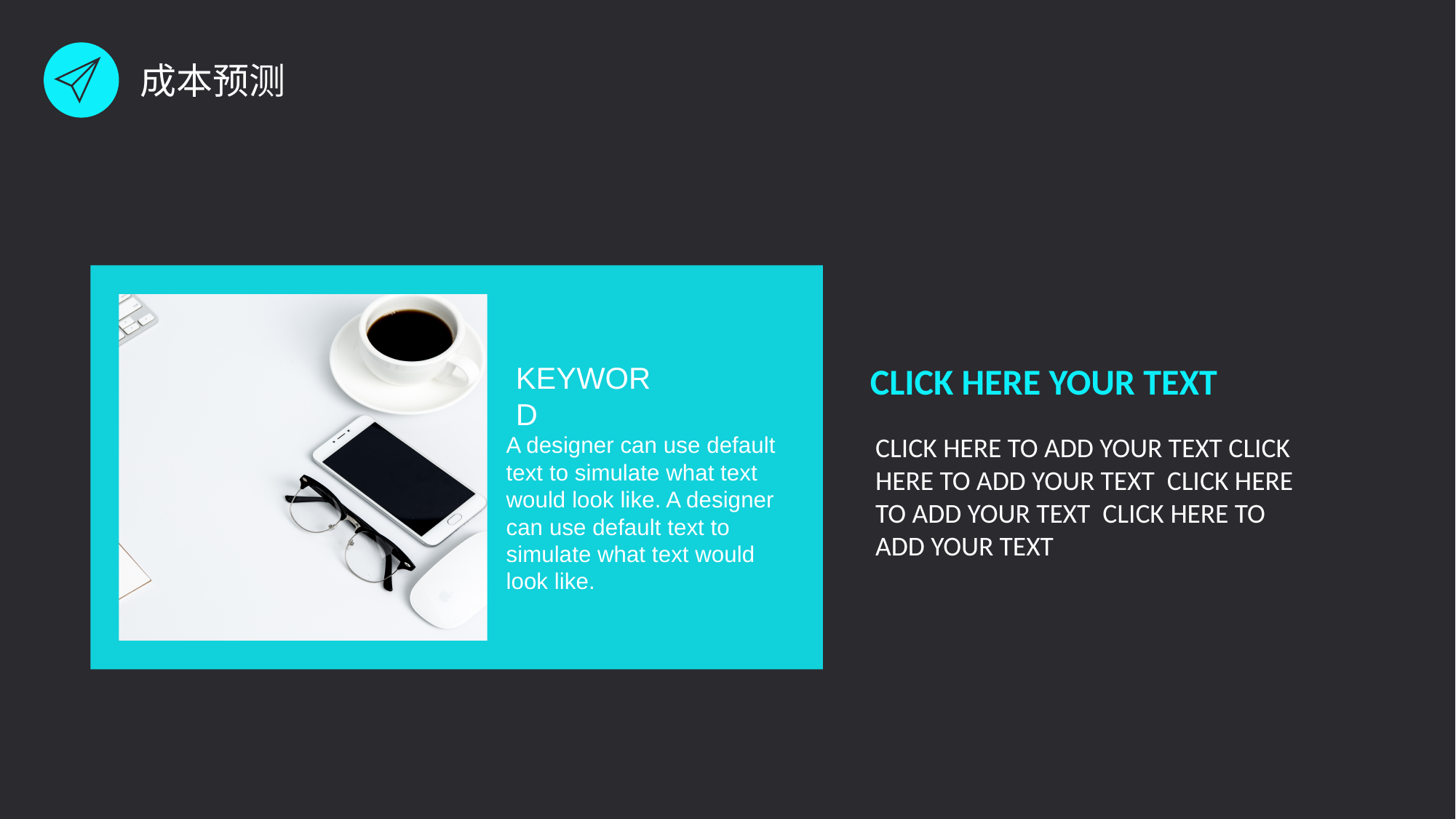

成本预测

KEYWORD
CLICK HERE YOUR TEXT
A designer can use default text to simulate what text would look like. A designer can use default text to simulate what text would look like.
CLICK HERE TO ADD YOUR TEXT CLICK HERE TO ADD YOUR TEXT  CLICK HERE TO ADD YOUR TEXT  CLICK HERE TO ADD YOUR TEXT